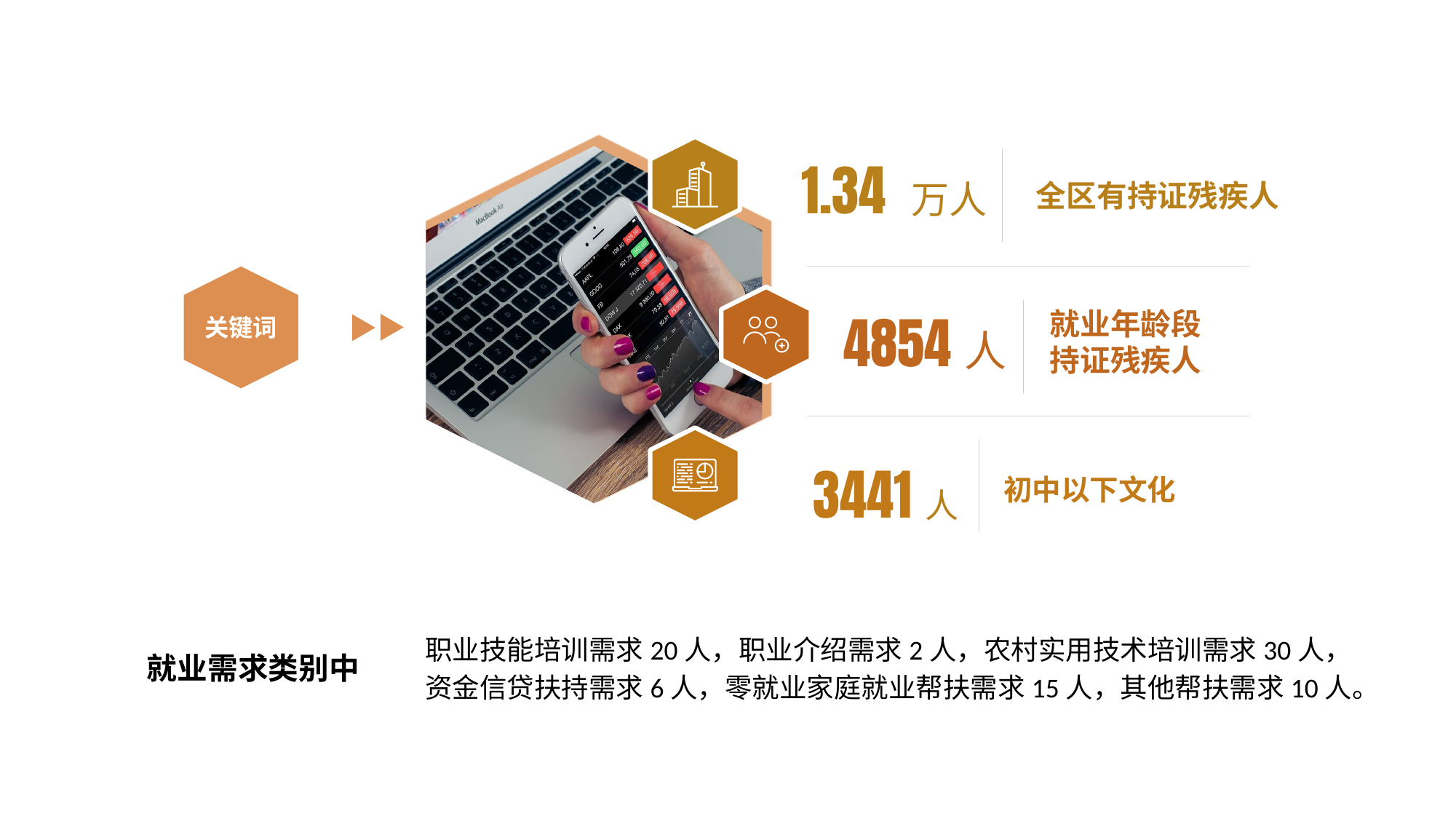

1.34 万人

全区有持证残疾人

关键词
4854人

就业年龄段
持证残疾人

初中以下文化
3441人
职业技能培训需求20人，职业介绍需求2人，农村实用技术培训需求30人，
资金信贷扶持需求6人，零就业家庭就业帮扶需求15人，其他帮扶需求10人。
就业需求类别中